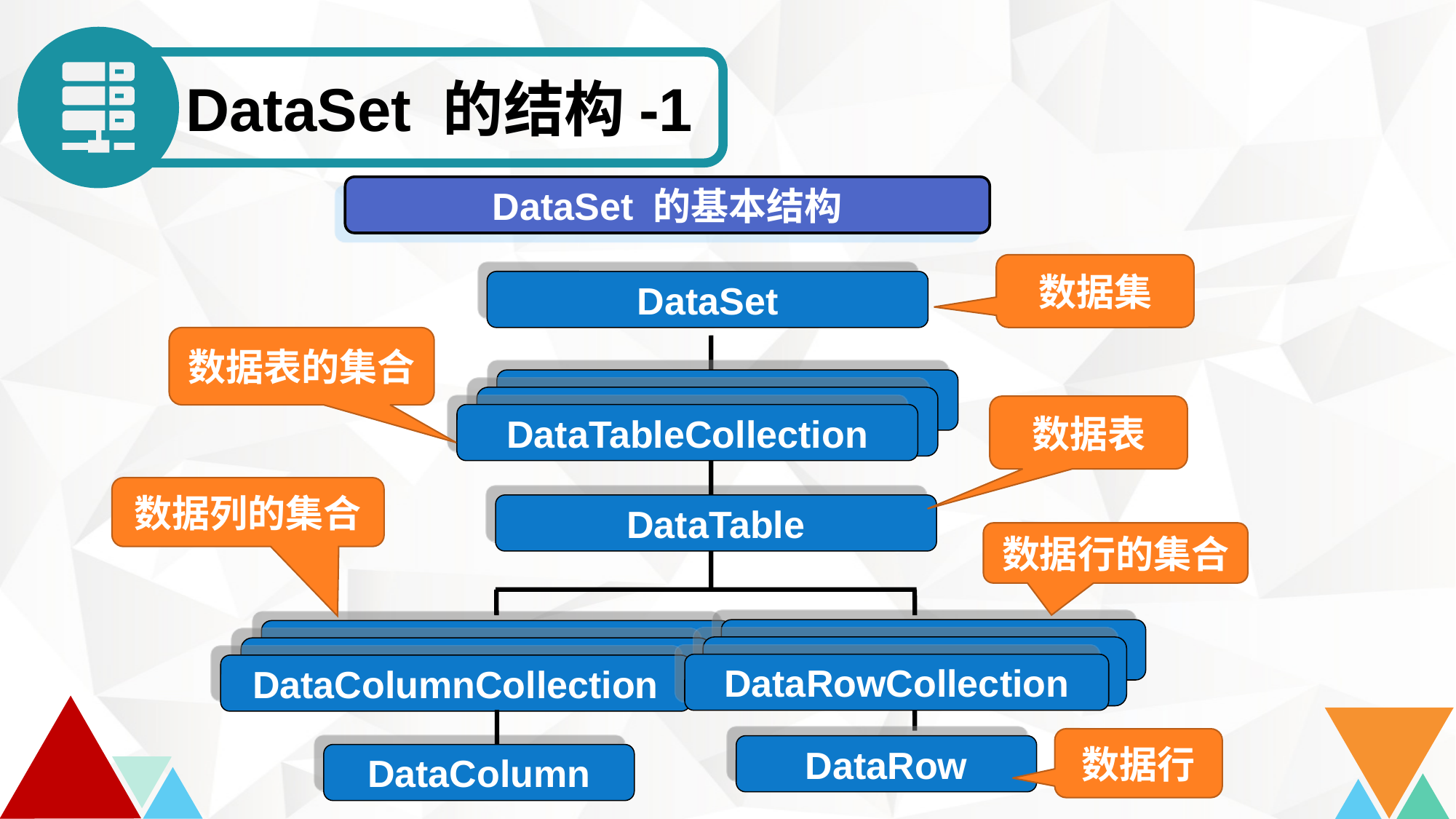

DataSet 的结构-1
DataSet 的基本结构
数据集
DataSet
数据表的集合

DataTableCollection
数据表

数据列的集合
DataTable
数据行的集合

DataRowCollection

DataColumnCollection

数据行
DataRow
DataColumn